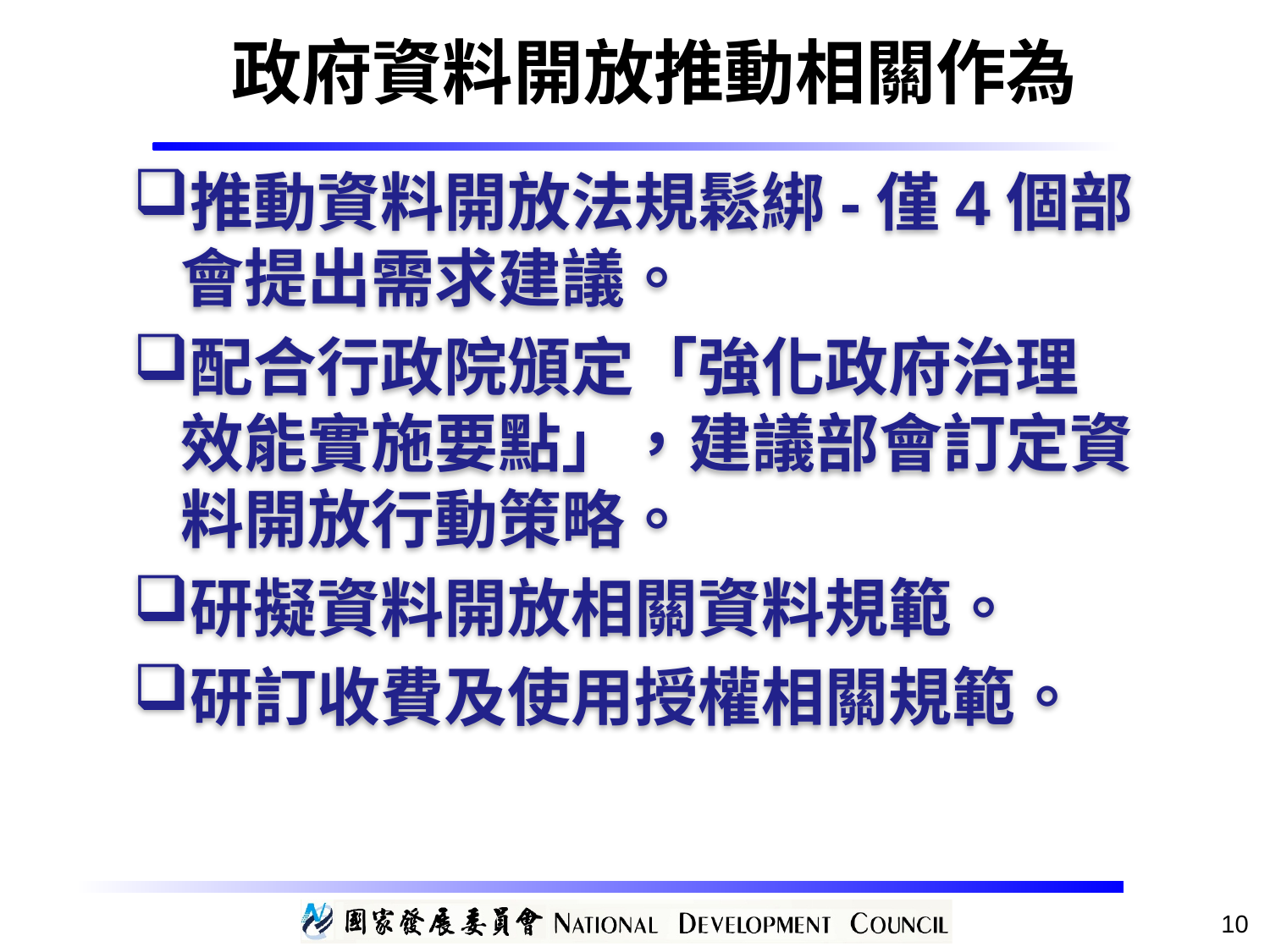

政府資料開放推動相關作為
推動資料開放法規鬆綁-僅4個部會提出需求建議。
配合行政院頒定「強化政府治理效能實施要點」，建議部會訂定資料開放行動策略。
研擬資料開放相關資料規範。
研訂收費及使用授權相關規範。
10